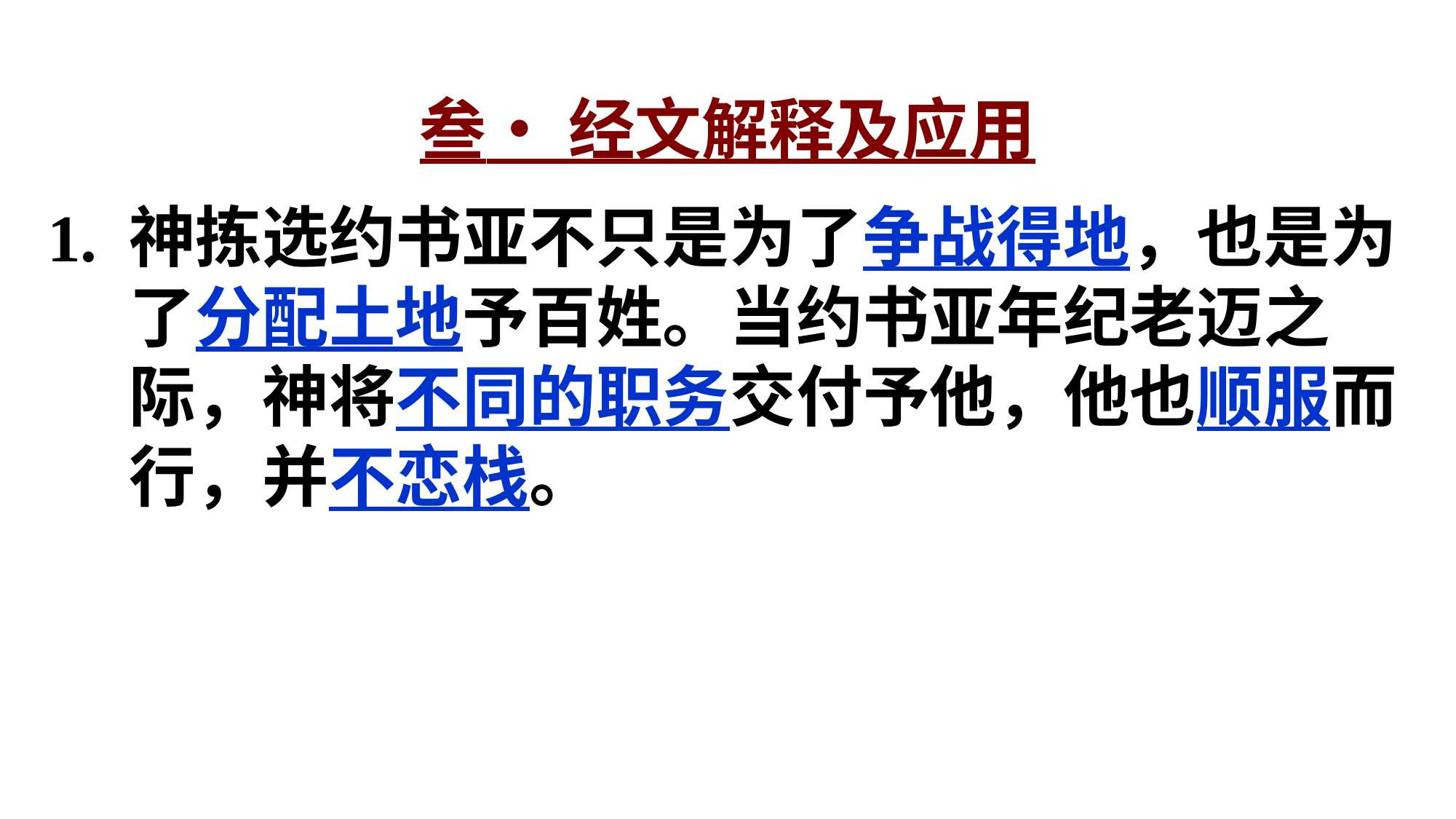

叁‧ 经文解释及应用
1. 	神拣选约书亚不只是为了争战得地，也是为了分配土地予百姓。当约书亚年纪老迈之际，神将不同的职务交付予他，他也顺服而行，并不恋栈。